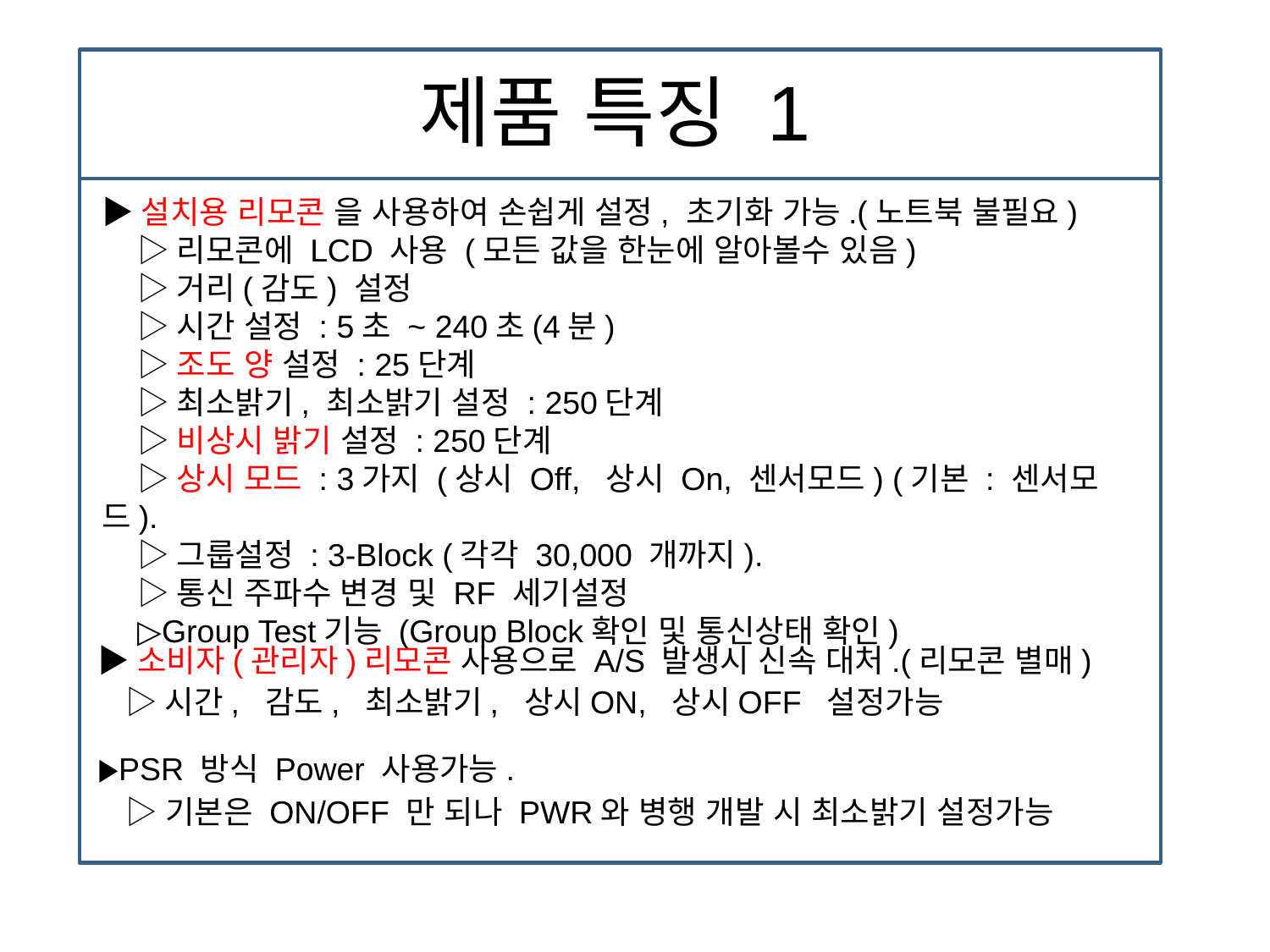

# 제품 특징 1

▶설치용 리모콘 을 사용하여 손쉽게 설정, 초기화 가능.(노트북 불필요)
    ▷리모콘에 LCD 사용 (모든 값을 한눈에 알아볼수 있음)
    ▷거리(감도) 설정
    ▷시간 설정 : 5초 ~ 240초(4분)
    ▷조도 양 설정 : 25단계
    ▷최소밝기, 최소밝기 설정 : 250단계
    ▷비상시 밝기 설정 : 250단계
    ▷상시 모드 : 3가지 (상시 Off,  상시 On, 센서모드) (기본 : 센서모드).
    ▷그룹설정 : 3-Block (각각 30,000 개까지).
    ▷통신 주파수 변경 및 RF 세기설정
    ▷Group Test기능 (Group Block확인 및 통신상태 확인)
 ▶소비자(관리자)리모콘 사용으로 A/S 발생시 신속 대처.(리모콘 별매)
    ▷시간,  감도,  최소밝기,  상시ON,  상시OFF  설정가능
▶PSR 방식 Power 사용가능.
    ▷기본은 ON/OFF 만 되나 PWR와 병행 개발 시 최소밝기 설정가능